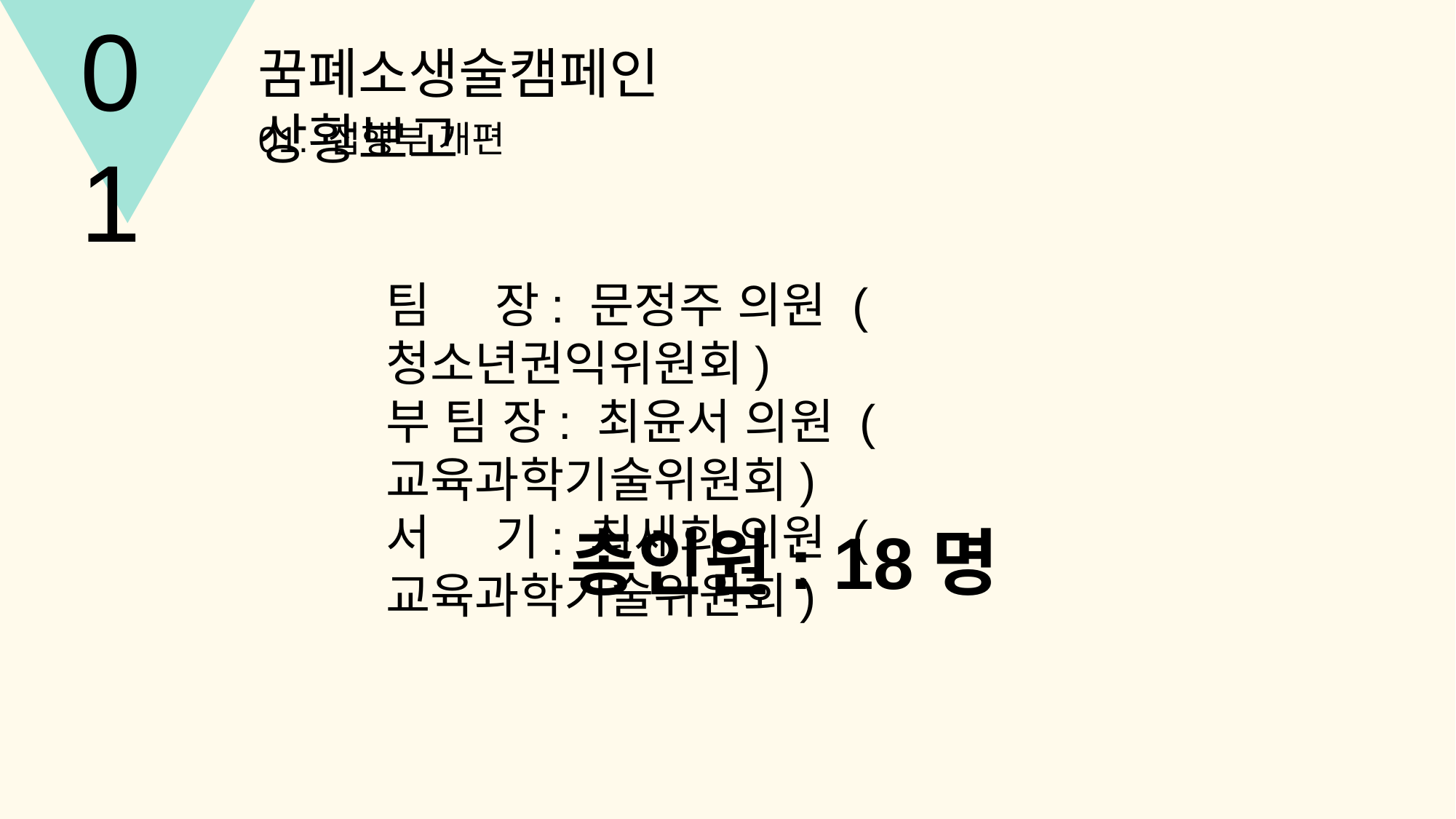

01

꿈폐소생술캠페인 상황보고
01. 집행부 개편
팀	장: 문정주 의원 (청소년권익위원회)
부 팀 장: 최윤서 의원 (교육과학기술위원회)
서	기: 최세희 의원 (교육과학기술위원회)
총인원: 18명